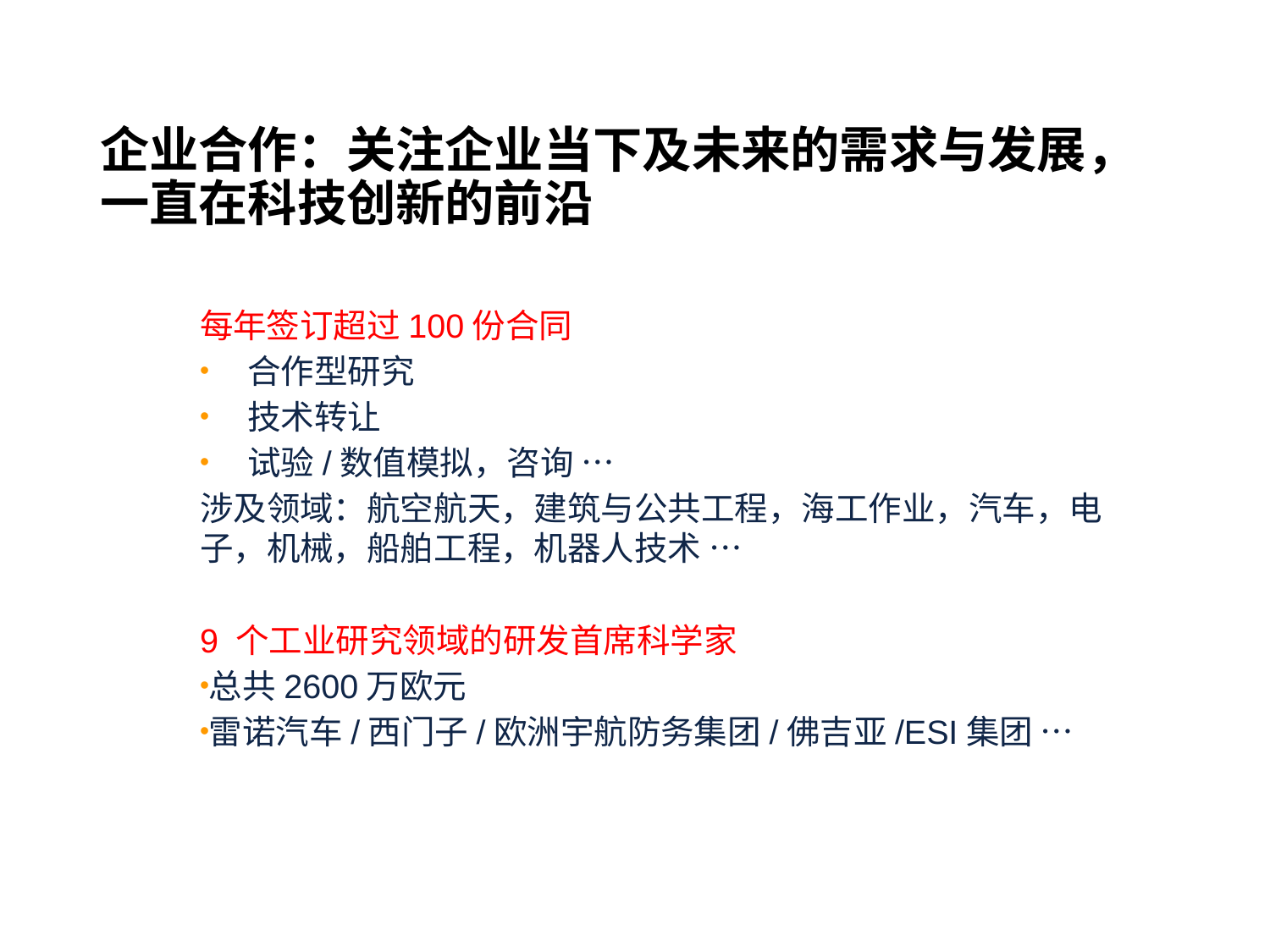

企业合作：关注企业当下及未来的需求与发展，一直在科技创新的前沿
每年签订超过100份合同
合作型研究
技术转让
试验/数值模拟，咨询 …
涉及领域：航空航天，建筑与公共工程，海工作业，汽车，电子，机械，船舶工程，机器人技术 …

9 个工业研究领域的研发首席科学家
总共2600万欧元
雷诺汽车/西门子/欧洲宇航防务集团/佛吉亚/ESI集团 …